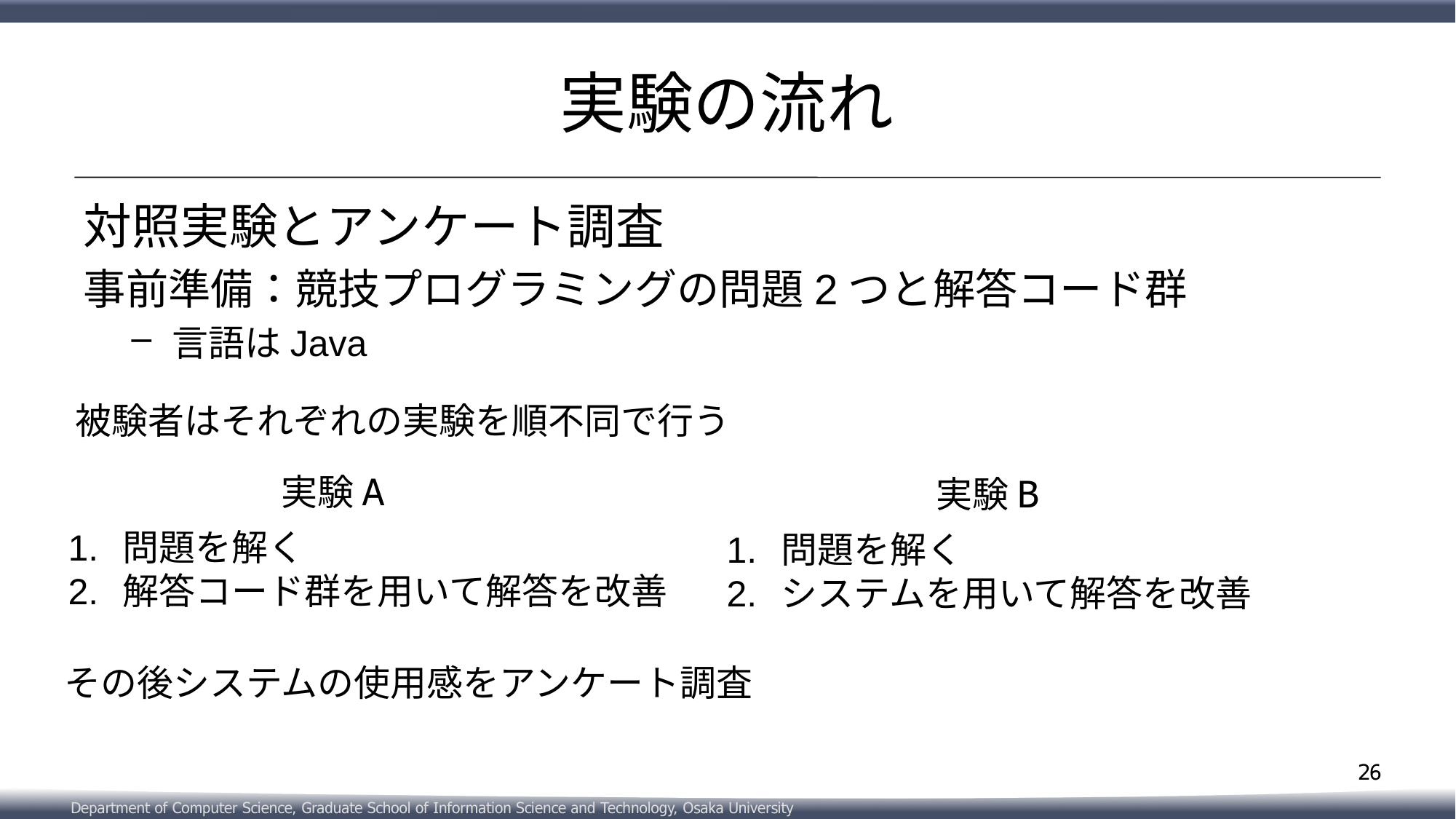

# 実験の流れ
対照実験とアンケート調査
事前準備：競技プログラミングの問題2つと解答コード群
言語はJava

被験者はそれぞれの実験を順不同で行う
実験A
実験B
問題を解く
解答コード群を用いて解答を改善
問題を解く
システムを用いて解答を改善
その後システムの使用感をアンケート調査
26